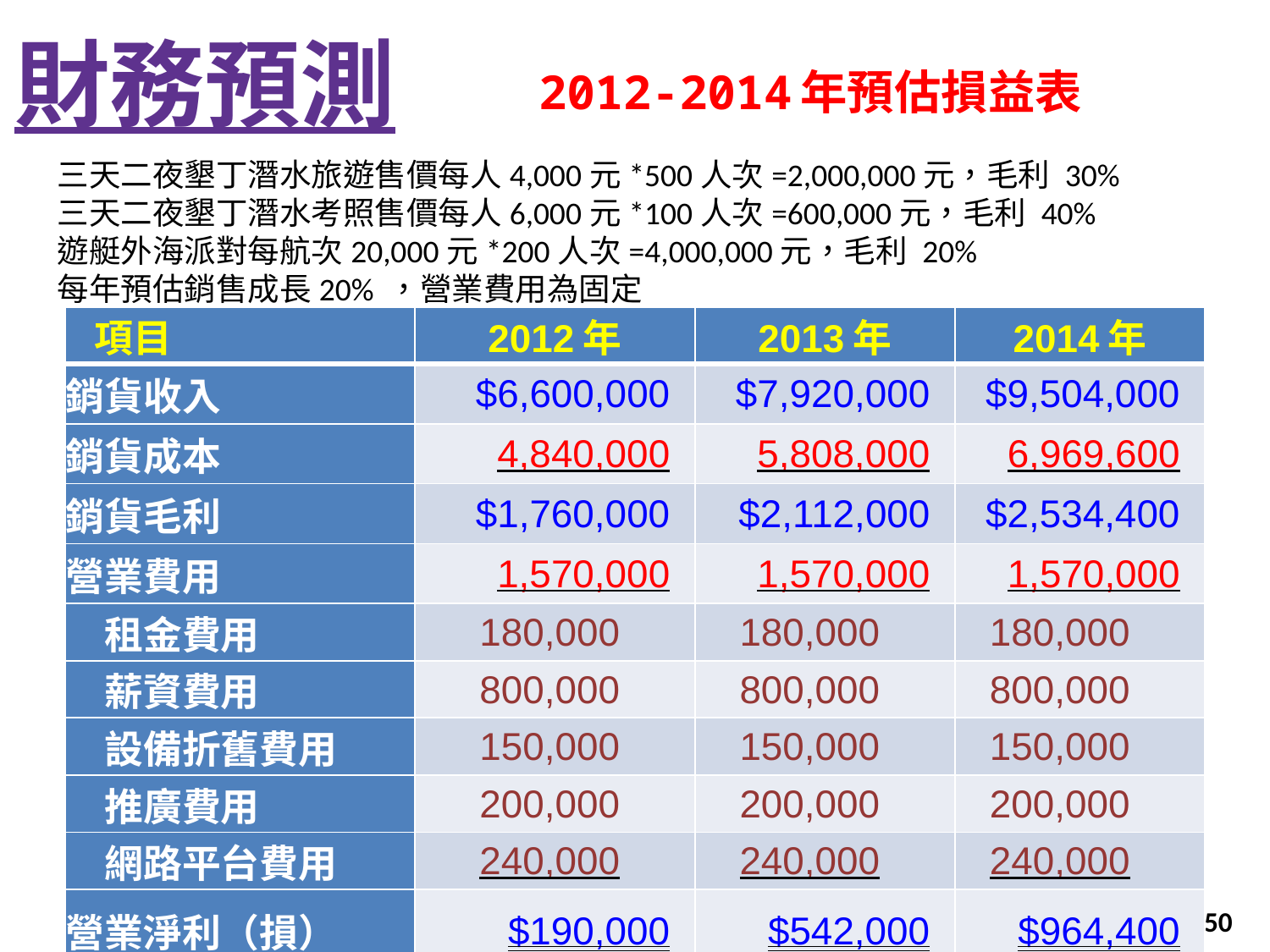

財務預測
# 2012-2014年預估損益表
三天二夜墾丁潛水旅遊售價每人4,000元*500人次=2,000,000元，毛利 30%
三天二夜墾丁潛水考照售價每人6,000元*100人次=600,000元，毛利 40%
遊艇外海派對每航次20,000元*200人次=4,000,000元，毛利 20%
每年預估銷售成長20% ，營業費用為固定
| 項目 | 2012年 | 2013年 | 2014年 |
| --- | --- | --- | --- |
| 銷貨收入 | $6,600,000 | $7,920,000 | $9,504,000 |
| 銷貨成本 | 4,840,000 | 5,808,000 | 6,969,600 |
| 銷貨毛利 | $1,760,000 | $2,112,000 | $2,534,400 |
| 營業費用 | 1,570,000 | 1,570,000 | 1,570,000 |
| 租金費用 | 180,000 | 180,000 | 180,000 |
| 薪資費用 | 800,000 | 800,000 | 800,000 |
| 設備折舊費用 | 150,000 | 150,000 | 150,000 |
| 推廣費用 | 200,000 | 200,000 | 200,000 |
| 網路平台費用 | 240,000 | 240,000 | 240,000 |
| 營業淨利（損） | $190,000 | $542,000 | $964,400 |
50